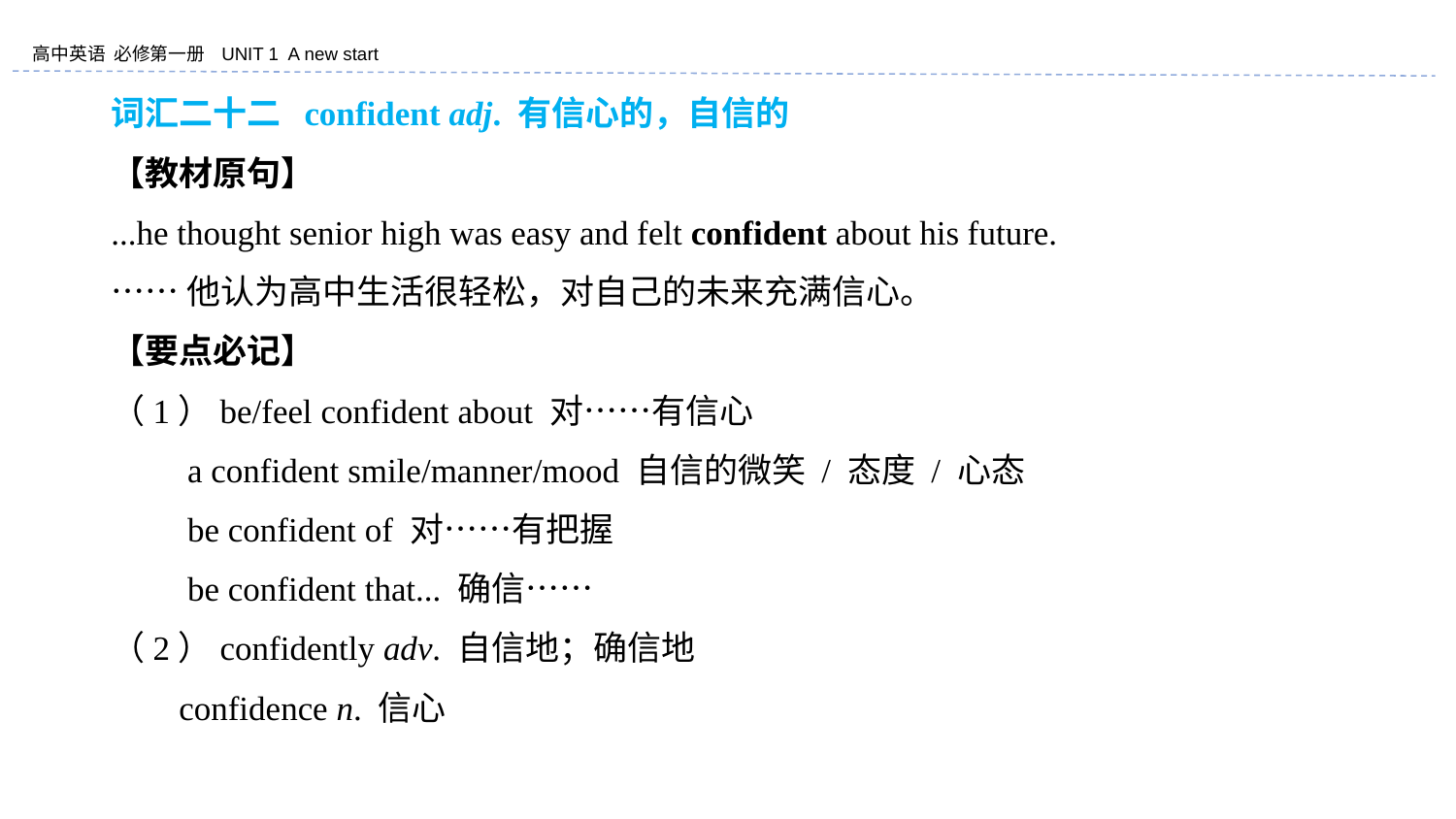

词汇二十二  confident adj. 有信心的，自信的
【教材原句】
...he thought senior high was easy and felt confident about his future.
……他认为高中生活很轻松，对自己的未来充满信心。
【要点必记】
（1）be/feel confident about 对……有信心
         a confident smile/manner/mood 自信的微笑 / 态度 / 心态
         be confident of 对……有把握
         be confident that... 确信……
（2）confidently adv. 自信地；确信地
        confidence n. 信心